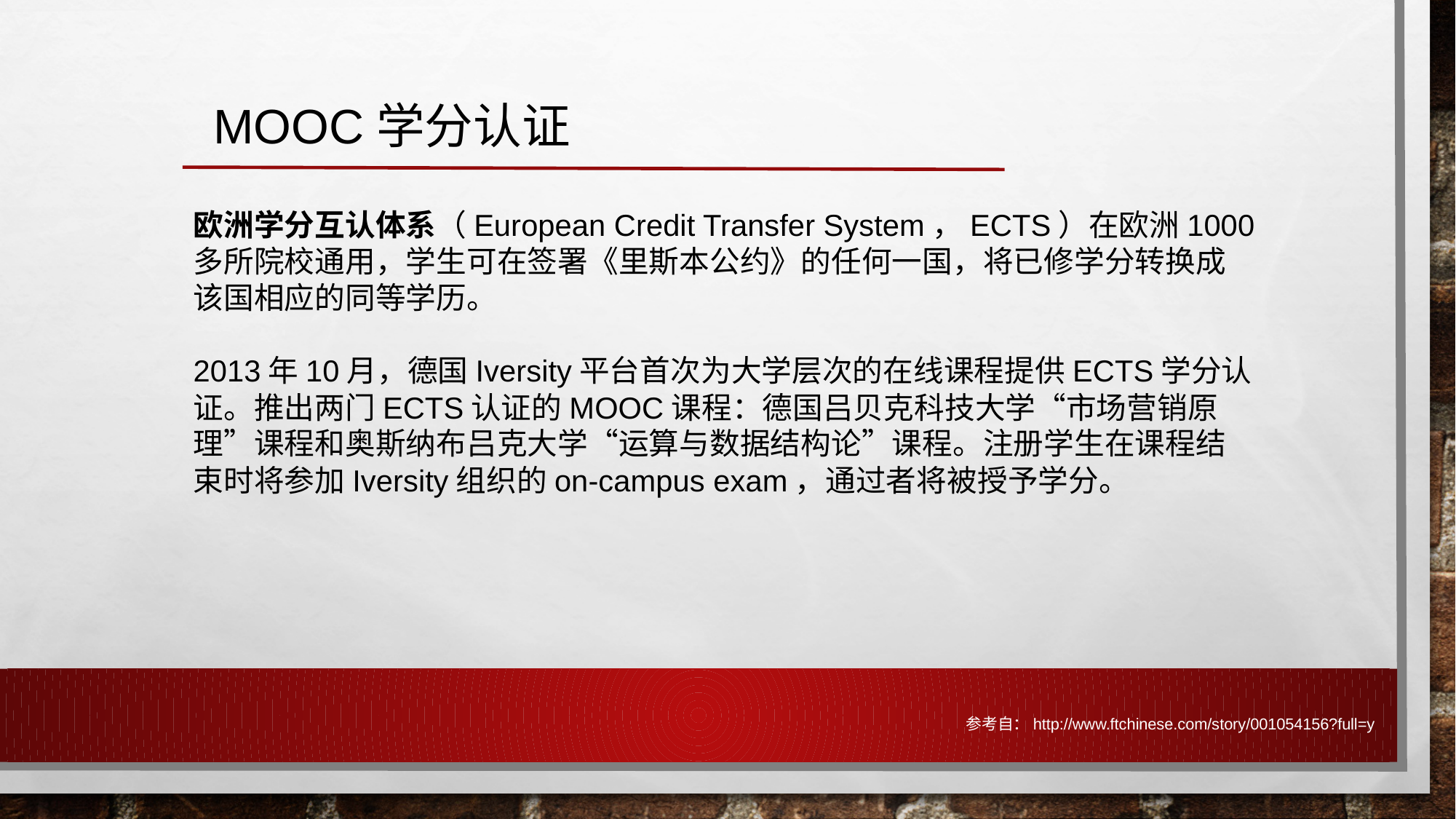

MOOC学分认证
欧洲学分互认体系（European Credit Transfer System，ECTS）在欧洲1000多所院校通用，学生可在签署《里斯本公约》的任何一国，将已修学分转换成该国相应的同等学历。

2013年10月，德国Iversity平台首次为大学层次的在线课程提供ECTS学分认证。推出两门ECTS认证的MOOC课程：德国吕贝克科技大学“市场营销原理”课程和奥斯纳布吕克大学“运算与数据结构论”课程。注册学生在课程结束时将参加Iversity组织的on-campus exam，通过者将被授予学分。
参考自：http://www.ftchinese.com/story/001054156?full=y